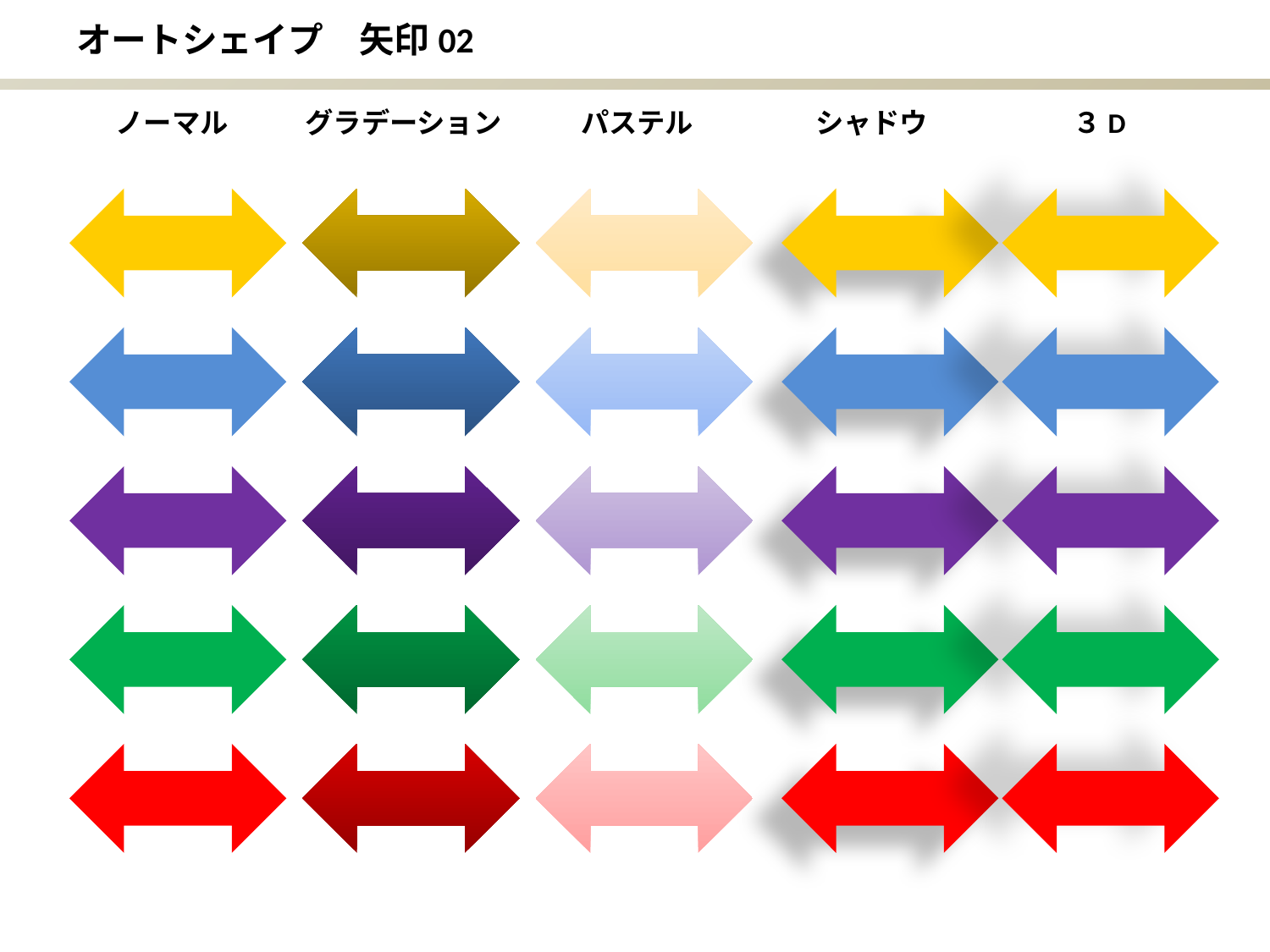

# オートシェイプ　矢印02
ノーマル
グラデーション
パステル
シャドウ
３D